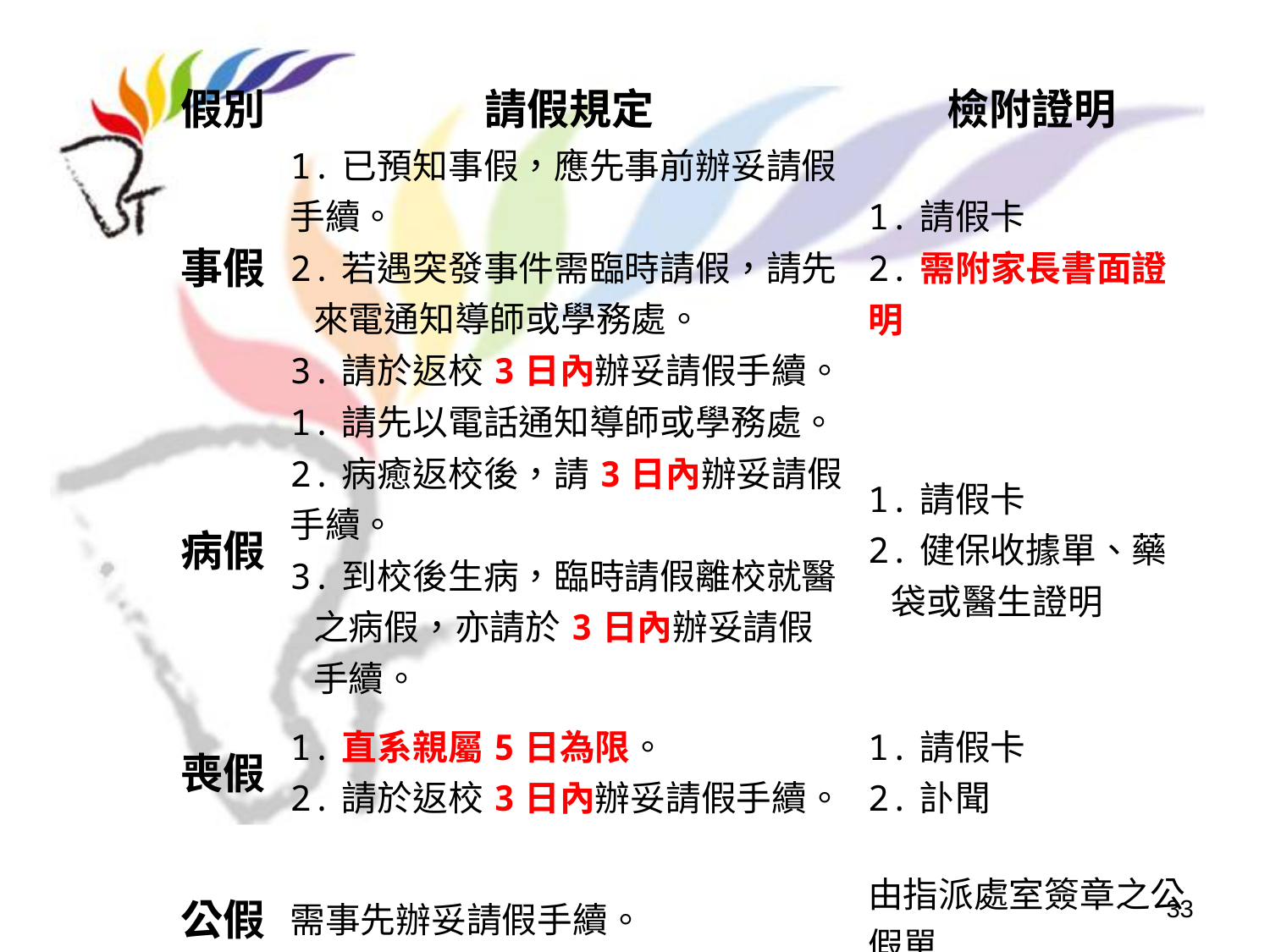

| 假別 | 請假規定 | 檢附證明 |
| --- | --- | --- |
| 事假 | 1.已預知事假，應先事前辦妥請假手續。 2.若遇突發事件需臨時請假，請先來電通知導師或學務處。 3.請於返校3日內辦妥請假手續。 | 1.請假卡 2.需附家長書面證明 |
| 病假 | 1.請先以電話通知導師或學務處。 2.病癒返校後，請3日內辦妥請假手續。 3.到校後生病，臨時請假離校就醫之病假，亦請於3日內辦妥請假手續。 | 1.請假卡 2.健保收據單、藥袋或醫生證明 |
| 喪假 | 1.直系親屬5日為限。 2.請於返校3日內辦妥請假手續。 | 1.請假卡 2.訃聞 |
| 公假 | 需事先辦妥請假手續。 | 由指派處室簽章之公假單 |
33